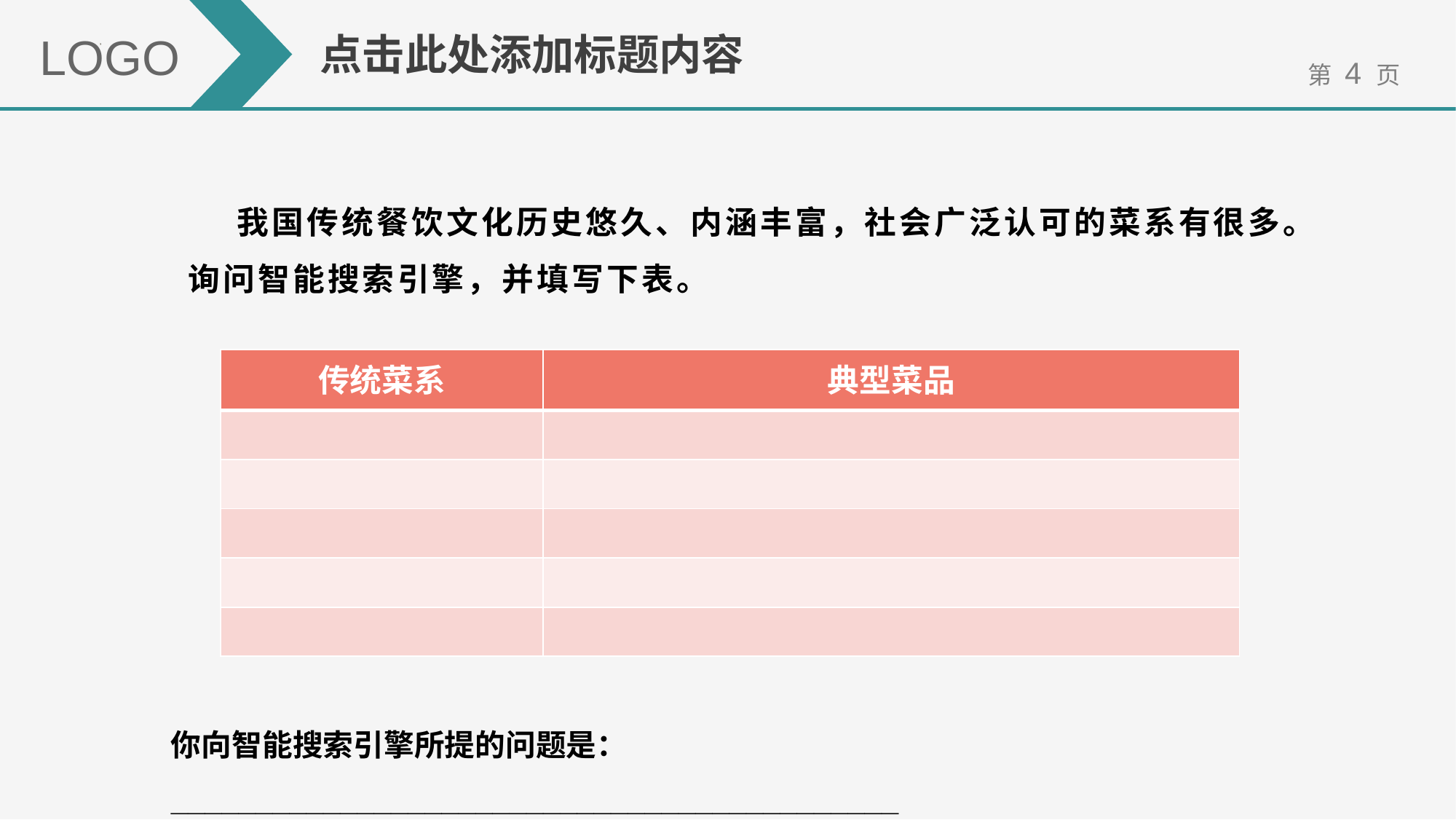

LOGO
点击此处添加标题内容
    我国传统餐饮文化历史悠久、内涵丰富，社会广泛认可的菜系有很多。询问智能搜索引擎，并填写下表。
| 传统菜系 | 典型菜品 |
| --- | --- |
|  |  |
|  |  |
|  |  |
|  |  |
|  |  |
你向智能搜索引擎所提的问题是：___________________________________________